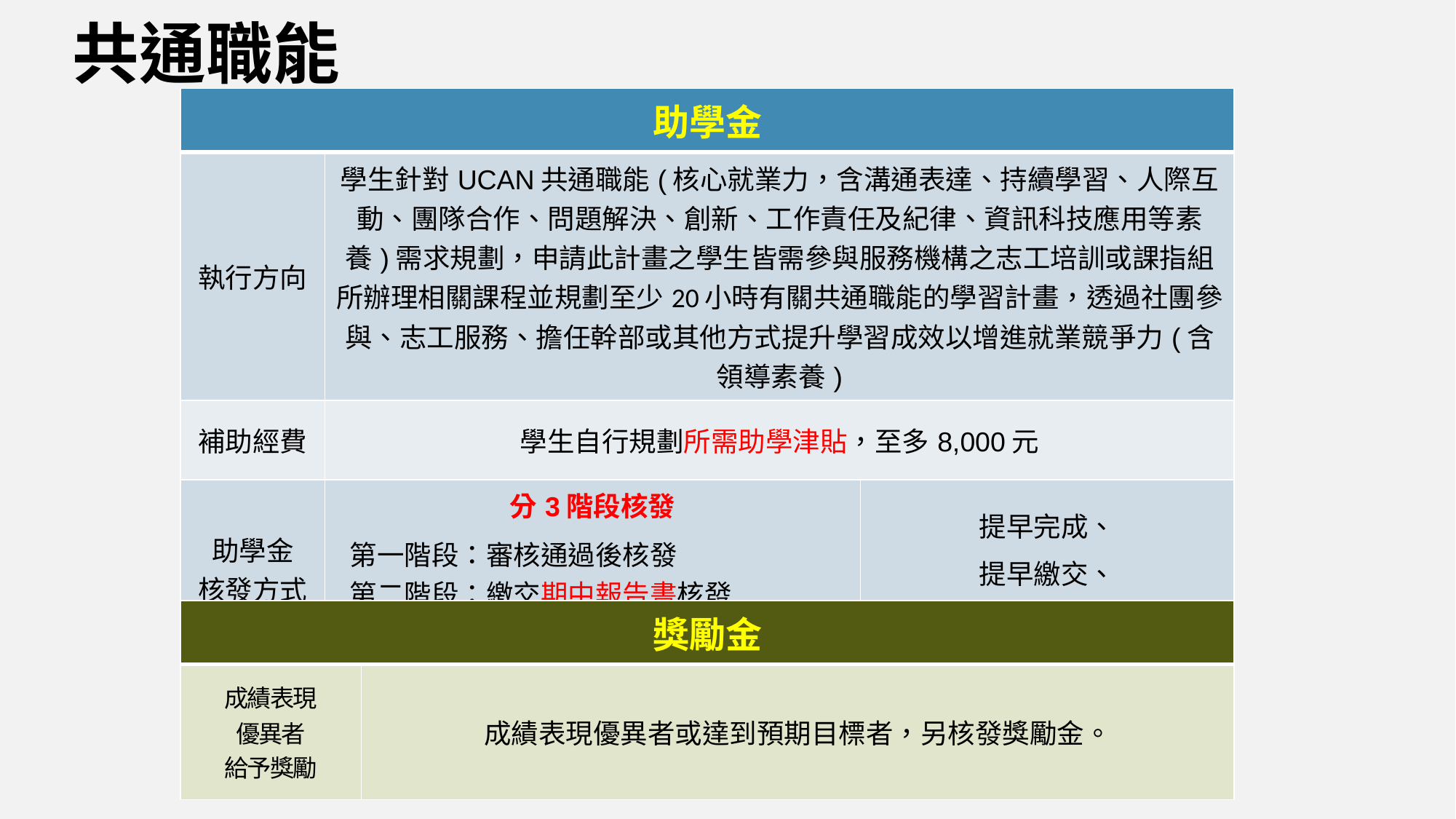

共通職能
| 助學金 |  |  |
| --- | --- | --- |
| 執行方向 | 學生針對UCAN共通職能(核心就業力，含溝通表達、持續學習、人際互動、團隊合作、問題解決、創新、工作責任及紀律、資訊科技應用等素養)需求規劃，申請此計畫之學生皆需參與服務機構之志工培訓或課指組所辦理相關課程並規劃至少20小時有關共通職能的學習計畫，透過社團參與、志工服務、擔任幹部或其他方式提升學習成效以增進就業競爭力(含領導素養) |  |
| 補助經費 | 學生自行規劃所需助學津貼，至多8,000元 |  |
| 助學金 核發方式 | 分3階段核發 第一階段：審核通過後核發 第二階段：繳交期中報告書核發 第三階段：繳交期末報告書核發 | 提早完成、 提早繳交、 提早核發助學金 |
| 獎勵金 |  |
| --- | --- |
| 成績表現 優異者 給予獎勵 | 成績表現優異者或達到預期目標者，另核發獎勵金。 |